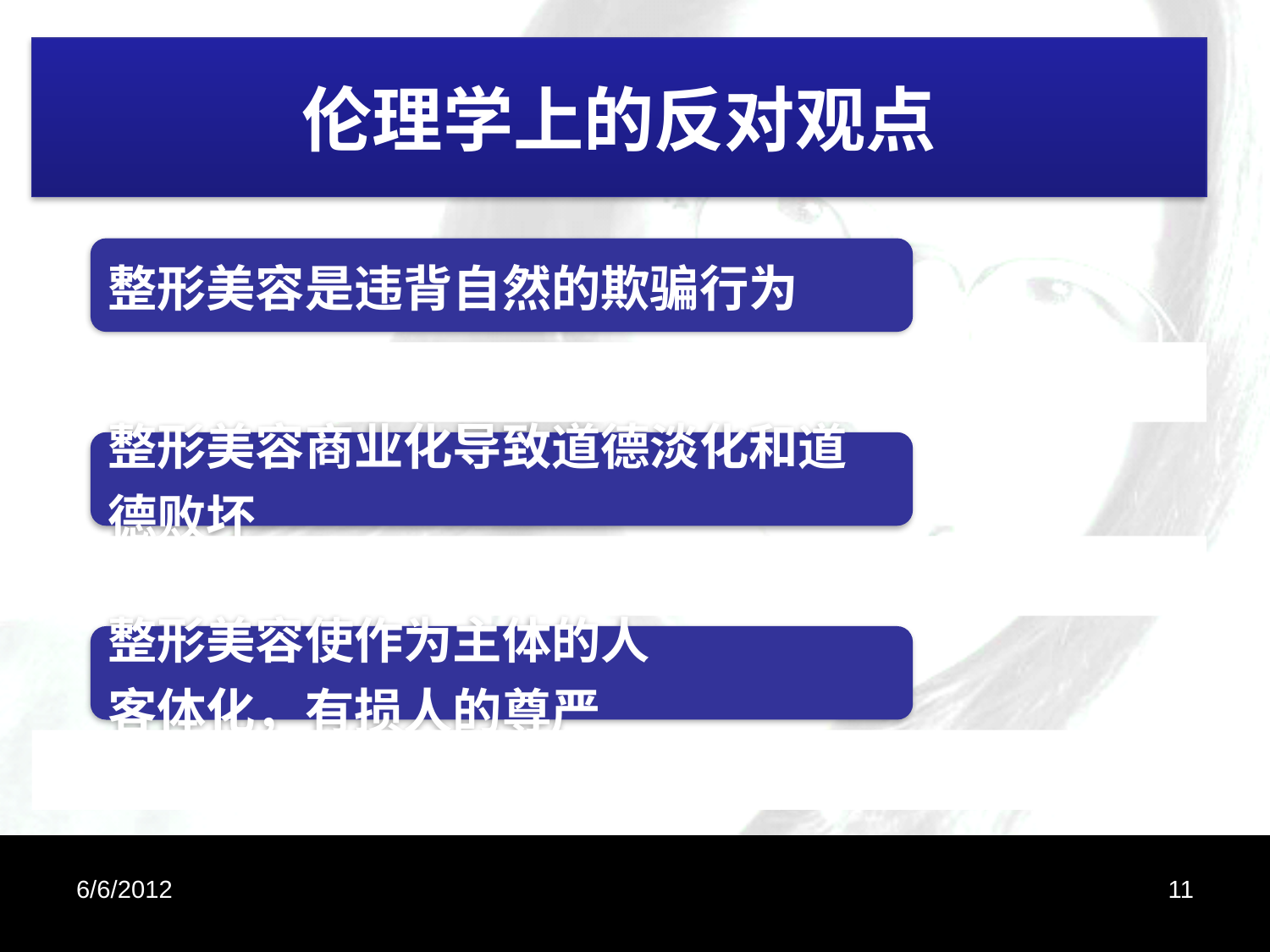

# 伦理学上的反对观点
整形美容是违背自然的欺骗行为
整形美容商业化导致道德淡化和道德败坏
整形美容使作为主体的人
客体化，有损人的尊严
6/6/2012
11